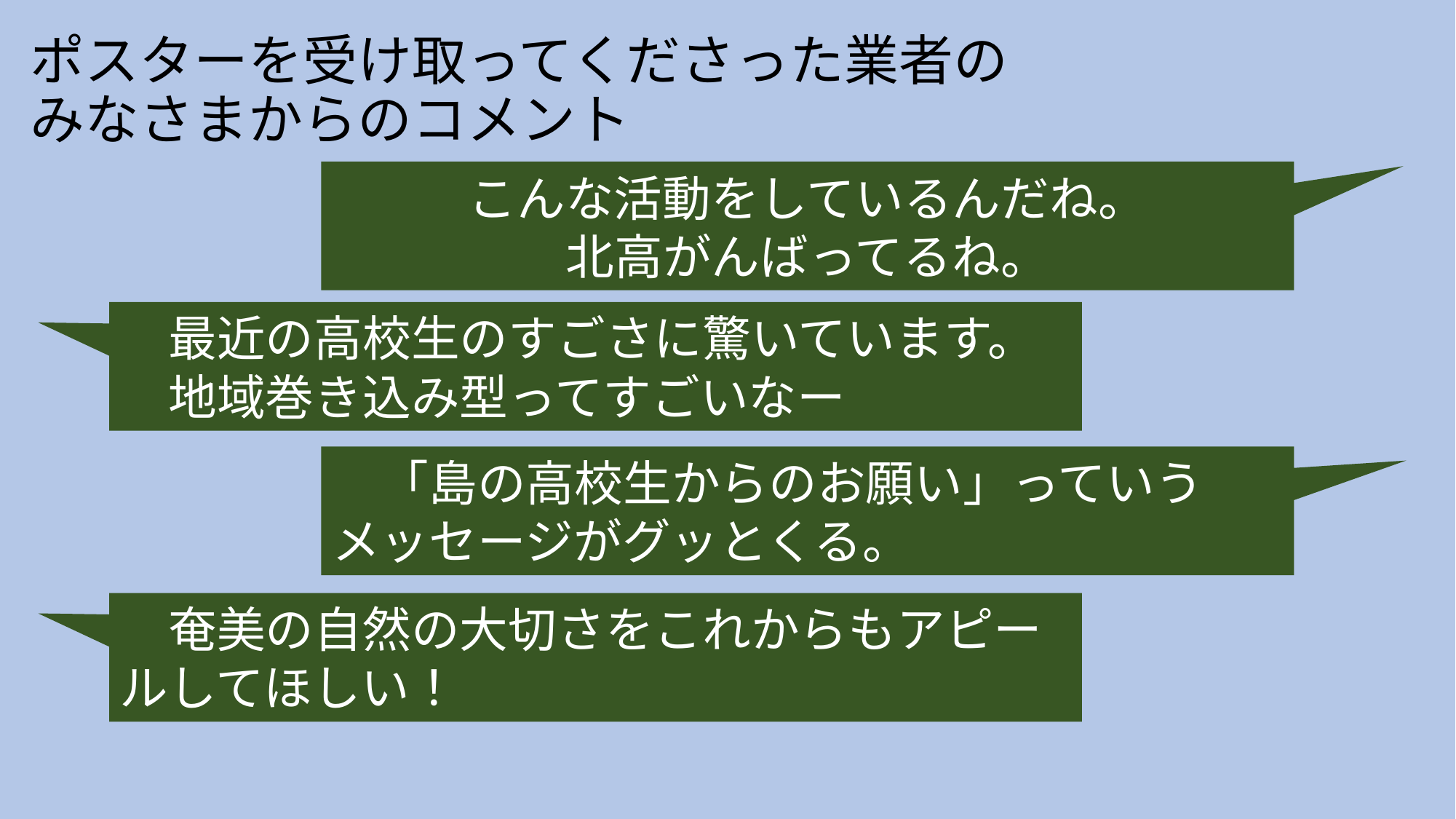

ポスターを受け取ってくださった業者の
みなさまからのコメント
こんな活動をしているんだね。
北高がんばってるね。
　最近の高校生のすごさに驚いています。
　地域巻き込み型ってすごいなー
　「島の高校生からのお願い」っていうメッセージがグッとくる。
　奄美の自然の大切さをこれからもアピールしてほしい！